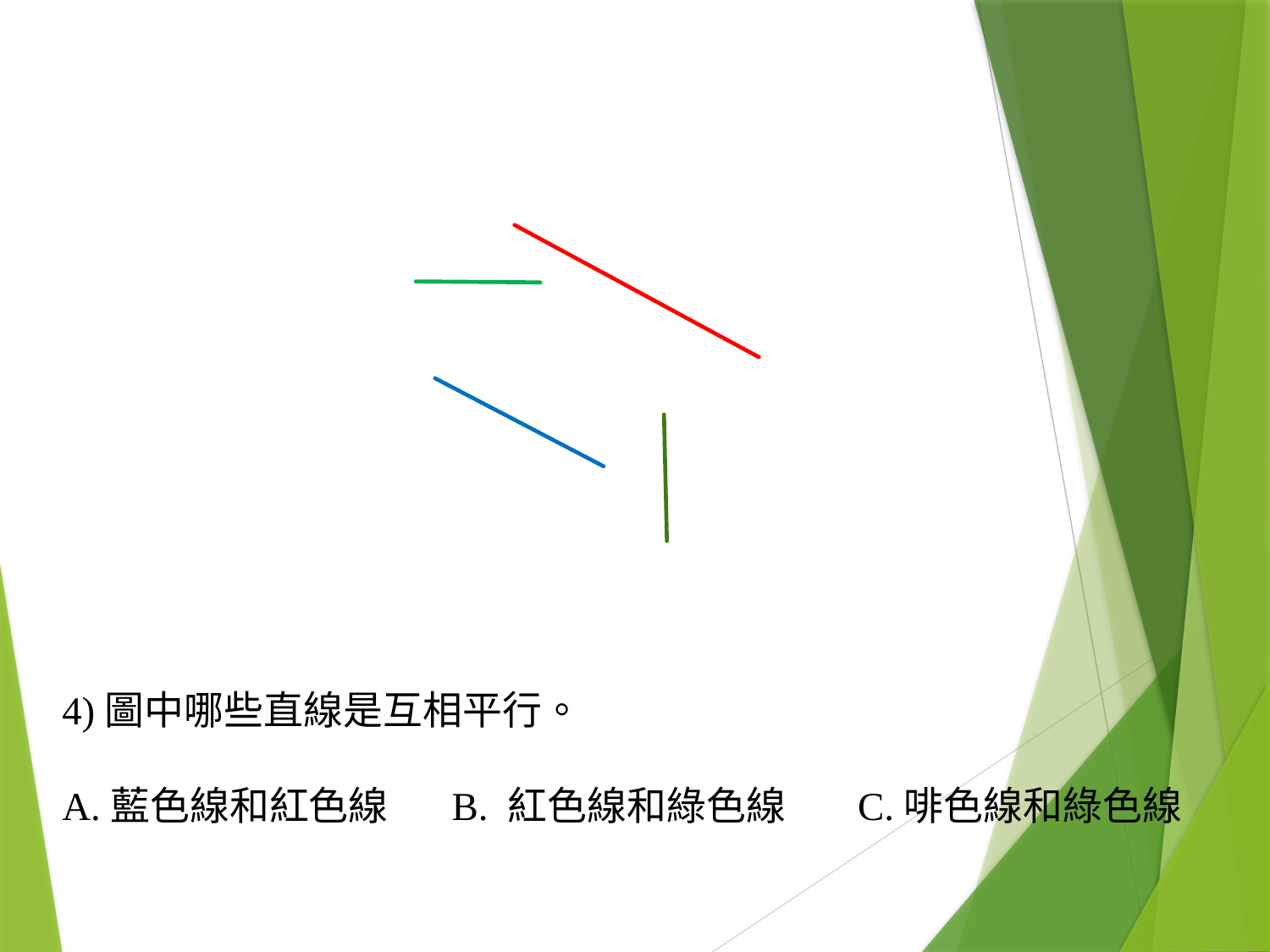

4)圖中哪些直線是互相平行。

A.藍色線和紅色線      B. 紅色線和綠色線       C.啡色線和綠色線